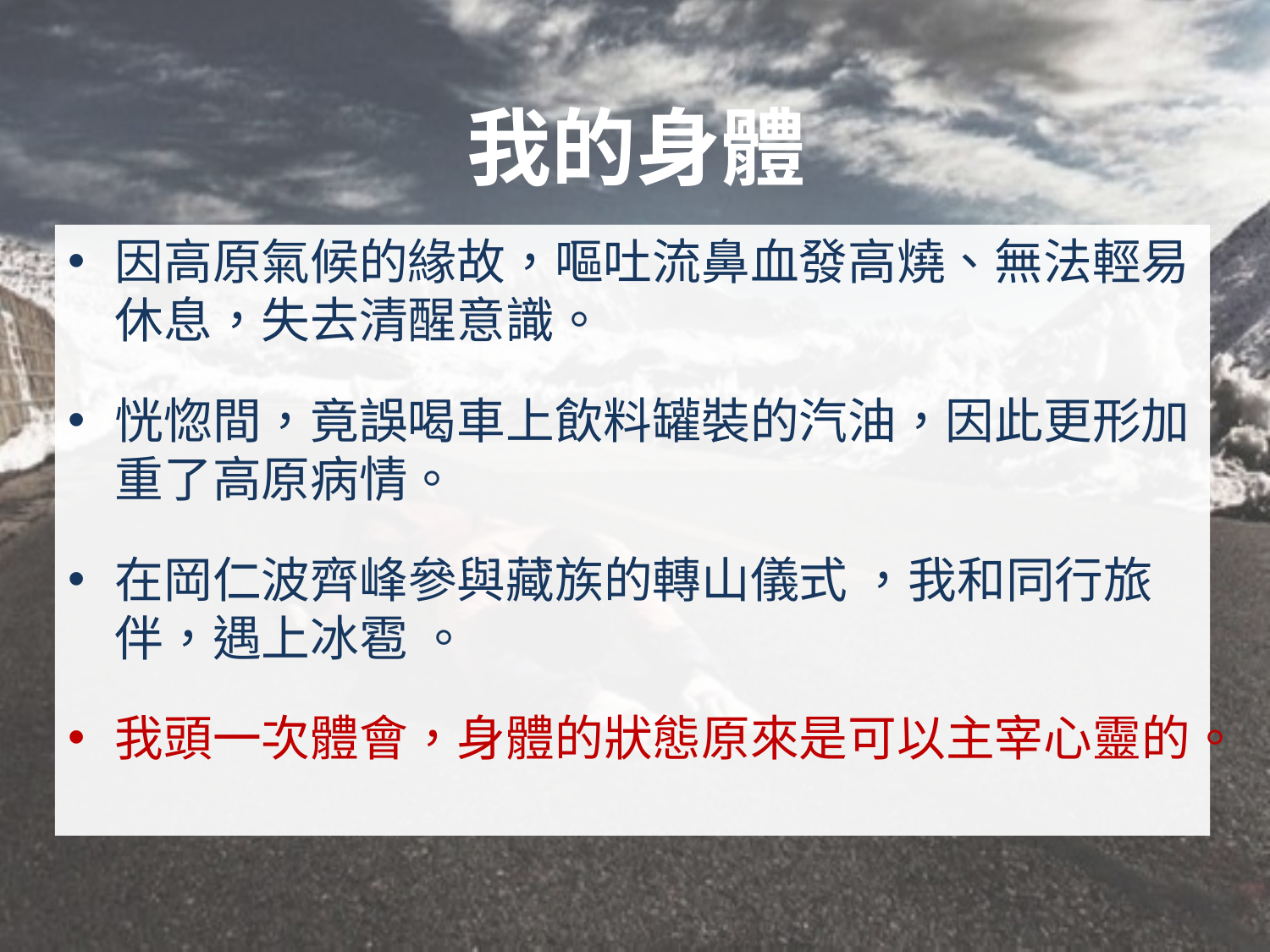

# 我的身體
因高原氣候的緣故，嘔吐流鼻血發高燒、無法輕易休息，失去清醒意識。
恍惚間，竟誤喝車上飲料罐裝的汽油，因此更形加重了高原病情。
在岡仁波齊峰參與藏族的轉山儀式 ，我和同行旅伴，遇上冰雹 。
我頭一次體會，身體的狀態原來是可以主宰心靈的。